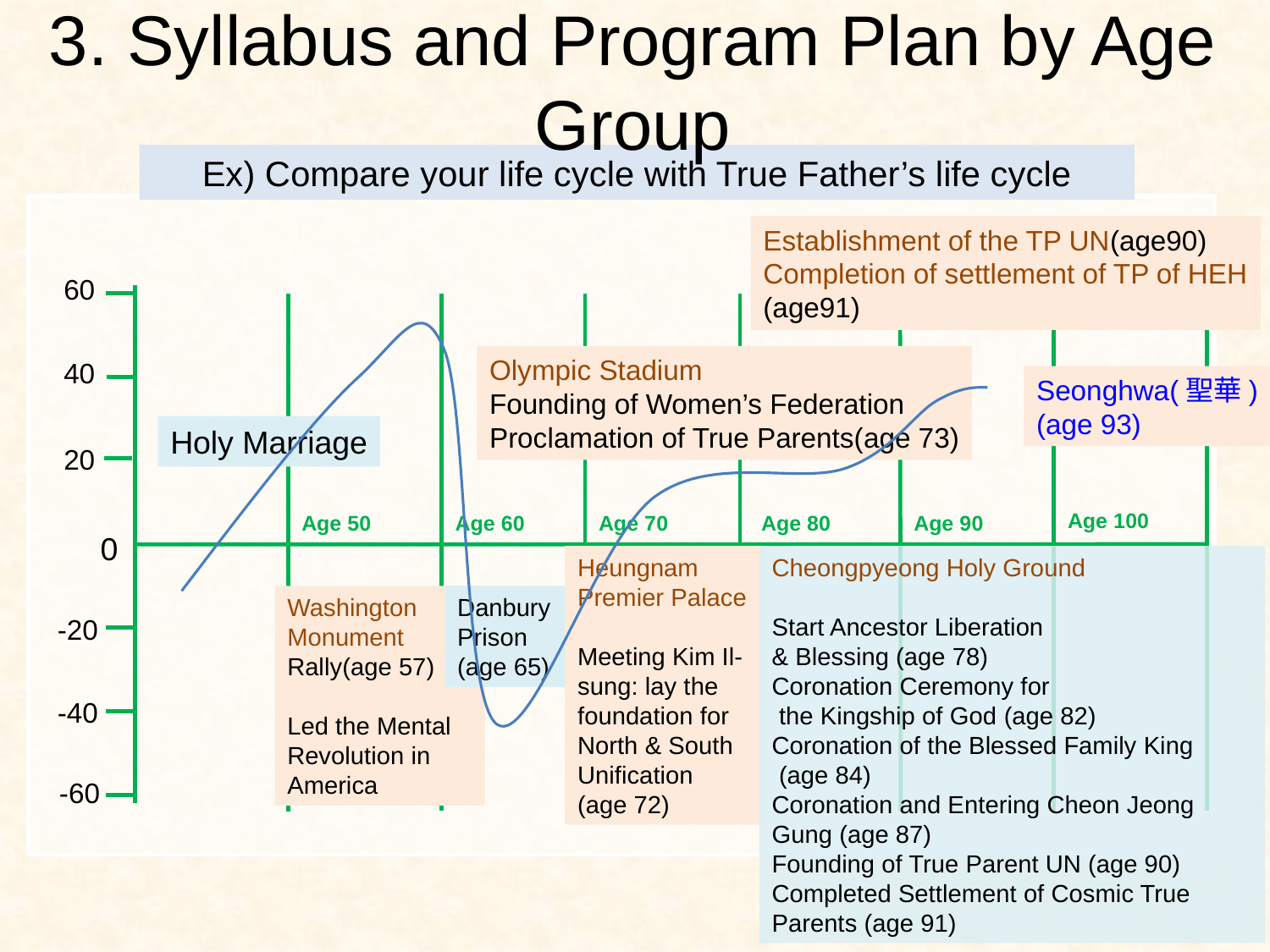

3. Syllabus and Program Plan by Age Group
Ex) Compare your life cycle with True Father’s life cycle

0
-20
-40
-60
Age 100
Age 50
Age 60
Age 70
Age 80
Age 90
Establishment of the TP UN(age90)
Completion of settlement of TP of HEH
(age91)
60

Olympic Stadium
Founding of Women’s Federation
Proclamation of True Parents(age 73)
40
Seonghwa(聖華)
(age 93)
Holy Marriage
20
Heungnam Premier Palace

Meeting Kim Il-sung: lay the foundation for North & South Unification
(age 72)
Cheongpyeong Holy Ground

Start Ancestor Liberation
& Blessing (age 78)
Coronation Ceremony for
 the Kingship of God (age 82)
Coronation of the Blessed Family King
 (age 84)
Coronation and Entering Cheon Jeong Gung (age 87)
Founding of True Parent UN (age 90)
Completed Settlement of Cosmic True Parents (age 91)
Washington Monument
Rally(age 57)

Led the Mental Revolution in America
Danbury Prison
(age 65)